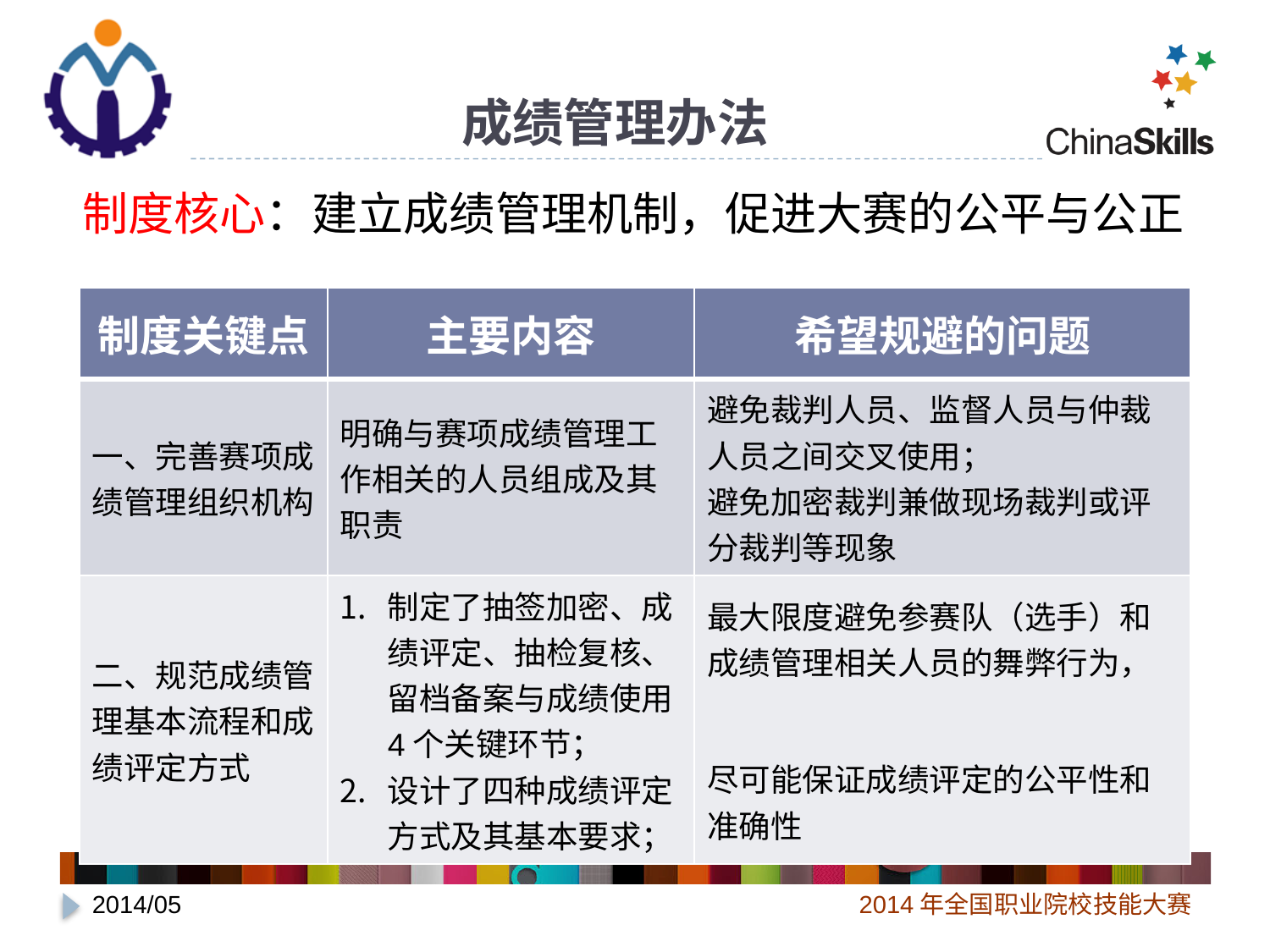

# 成绩管理办法
制度核心：建立成绩管理机制，促进大赛的公平与公正
| 制度关键点 | 主要内容 | 希望规避的问题 |
| --- | --- | --- |
| 一、完善赛项成绩管理组织机构 | 明确与赛项成绩管理工作相关的人员组成及其职责 | 避免裁判人员、监督人员与仲裁人员之间交叉使用； 避免加密裁判兼做现场裁判或评分裁判等现象 |
| 二、规范成绩管理基本流程和成绩评定方式 | 制定了抽签加密、成绩评定、抽检复核、留档备案与成绩使用4个关键环节； 设计了四种成绩评定方式及其基本要求； | 最大限度避免参赛队（选手）和成绩管理相关人员的舞弊行为， 尽可能保证成绩评定的公平性和准确性 |
2014/05
2014年全国职业院校技能大赛